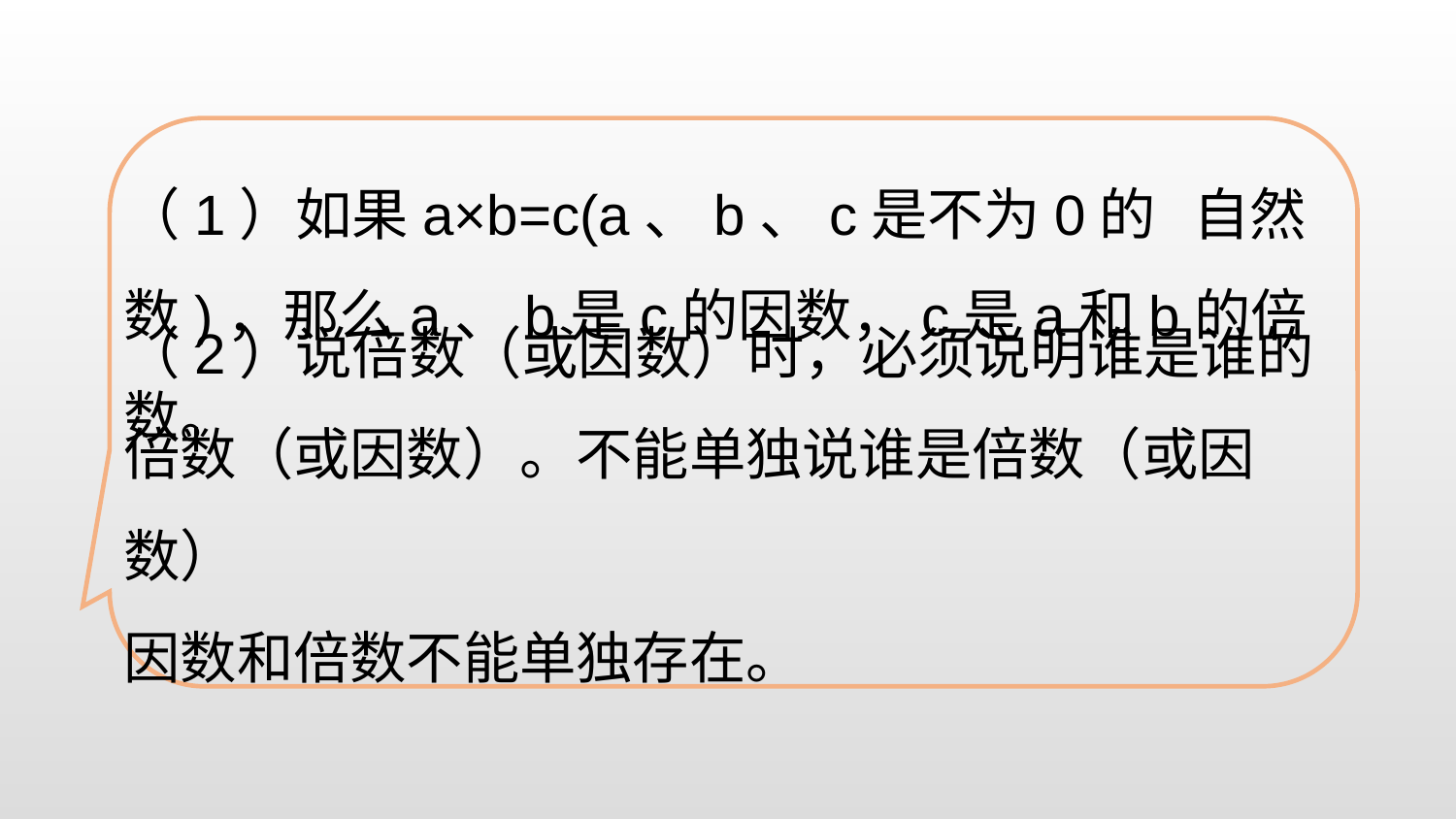

（1）如果a×b=c(a、b、c是不为0的   自然数)，那么a、b是c的因数，c是a和b的倍数。
（2）说倍数（或因数）时，必须说明谁是谁的倍数（或因数）。不能单独说谁是倍数（或因数）
因数和倍数不能单独存在。